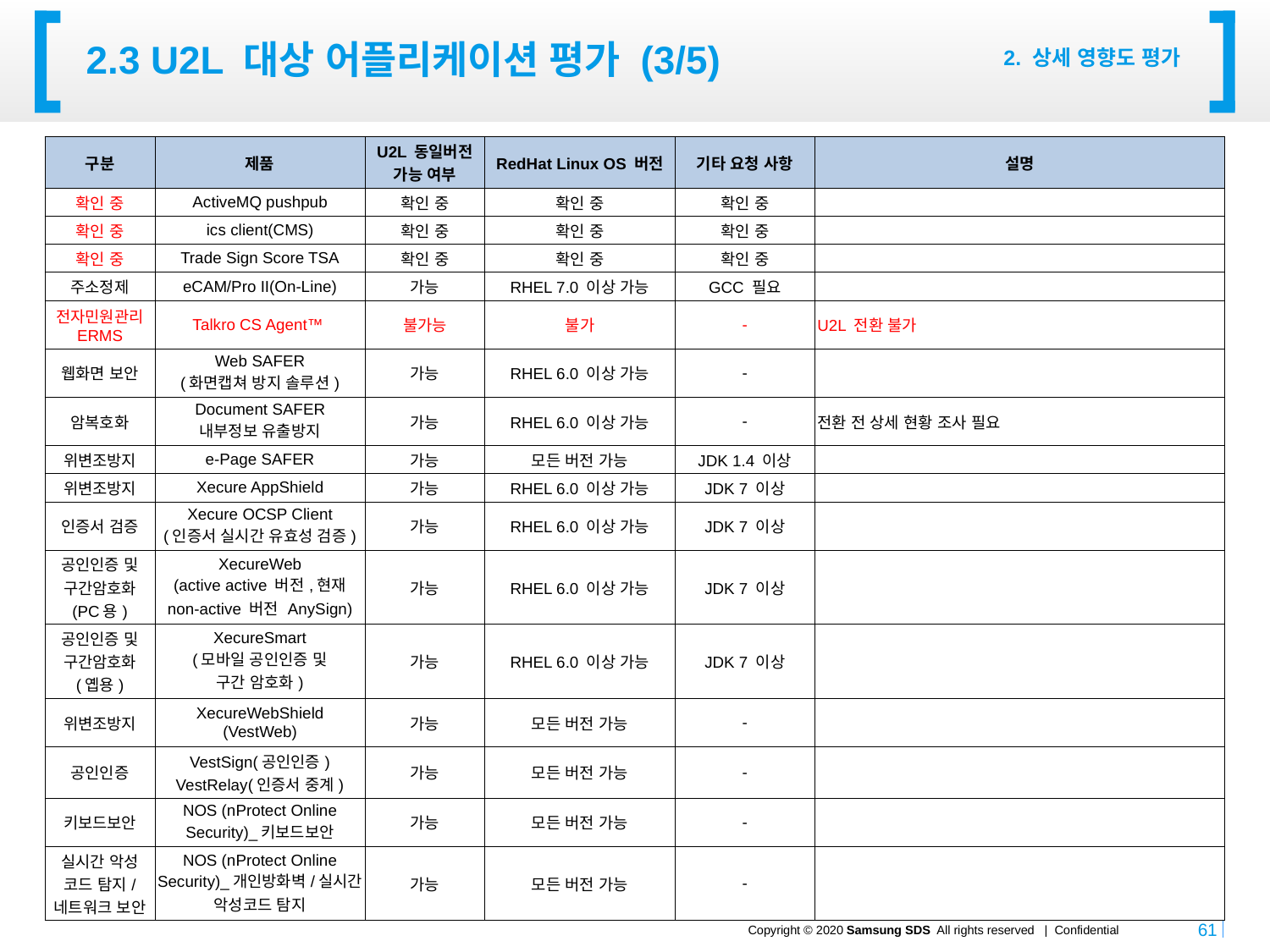

# 2.3 U2L 대상 어플리케이션 평가 (3/5)
2. 상세 영향도 평가
| 구분 | 제품 | U2L 동일버전 가능 여부 | RedHat Linux OS 버전 | 기타 요청 사항 | 설명 |
| --- | --- | --- | --- | --- | --- |
| 확인 중 | ActiveMQ pushpub | 확인 중 | 확인 중 | 확인 중 |  |
| 확인 중 | ics client(CMS) | 확인 중 | 확인 중 | 확인 중 |  |
| 확인 중 | Trade Sign Score TSA | 확인 중 | 확인 중 | 확인 중 |  |
| 주소정제 | eCAM/Pro II(On-Line) | 가능 | RHEL 7.0 이상 가능 | GCC 필요 |  |
| 전자민원관리 ERMS | Talkro CS Agent™ | 불가능 | 불가 | - | U2L 전환 불가 |
| 웹화면 보안 | Web SAFER (화면캡쳐 방지 솔루션) | 가능 | RHEL 6.0 이상 가능 | - |  |
| 암복호화 | Document SAFER 내부정보 유출방지 | 가능 | RHEL 6.0 이상 가능 | - | 전환 전 상세 현황 조사 필요 |
| 위변조방지 | e-Page SAFER | 가능 | 모든 버전 가능 | JDK 1.4 이상 |  |
| 위변조방지 | Xecure AppShield | 가능 | RHEL 6.0 이상 가능 | JDK 7 이상 |  |
| 인증서 검증 | Xecure OCSP Client (인증서 실시간 유효성 검증) | 가능 | RHEL 6.0 이상 가능 | JDK 7 이상 |  |
| 공인인증 및 구간암호화 (PC용) | XecureWeb (active active 버전,현재 non-active 버전 AnySign) | 가능 | RHEL 6.0 이상 가능 | JDK 7 이상 |  |
| 공인인증 및 구간암호화 (옙용) | XecureSmart (모바일 공인인증 및 구간 암호화) | 가능 | RHEL 6.0 이상 가능 | JDK 7 이상 |  |
| 위변조방지 | XecureWebShield (VestWeb) | 가능 | 모든 버전 가능 | - |  |
| 공인인증 | VestSign(공인인증) VestRelay(인증서 중계) | 가능 | 모든 버전 가능 | - |  |
| 키보드보안 | NOS (nProtect Online Security)\_키보드보안 | 가능 | 모든 버전 가능 | - |  |
| 실시간 악성 코드 탐지/ 네트워크 보안 | NOS (nProtect Online Security)\_개인방화벽/실시간 악성코드 탐지 | 가능 | 모든 버전 가능 | - |  |